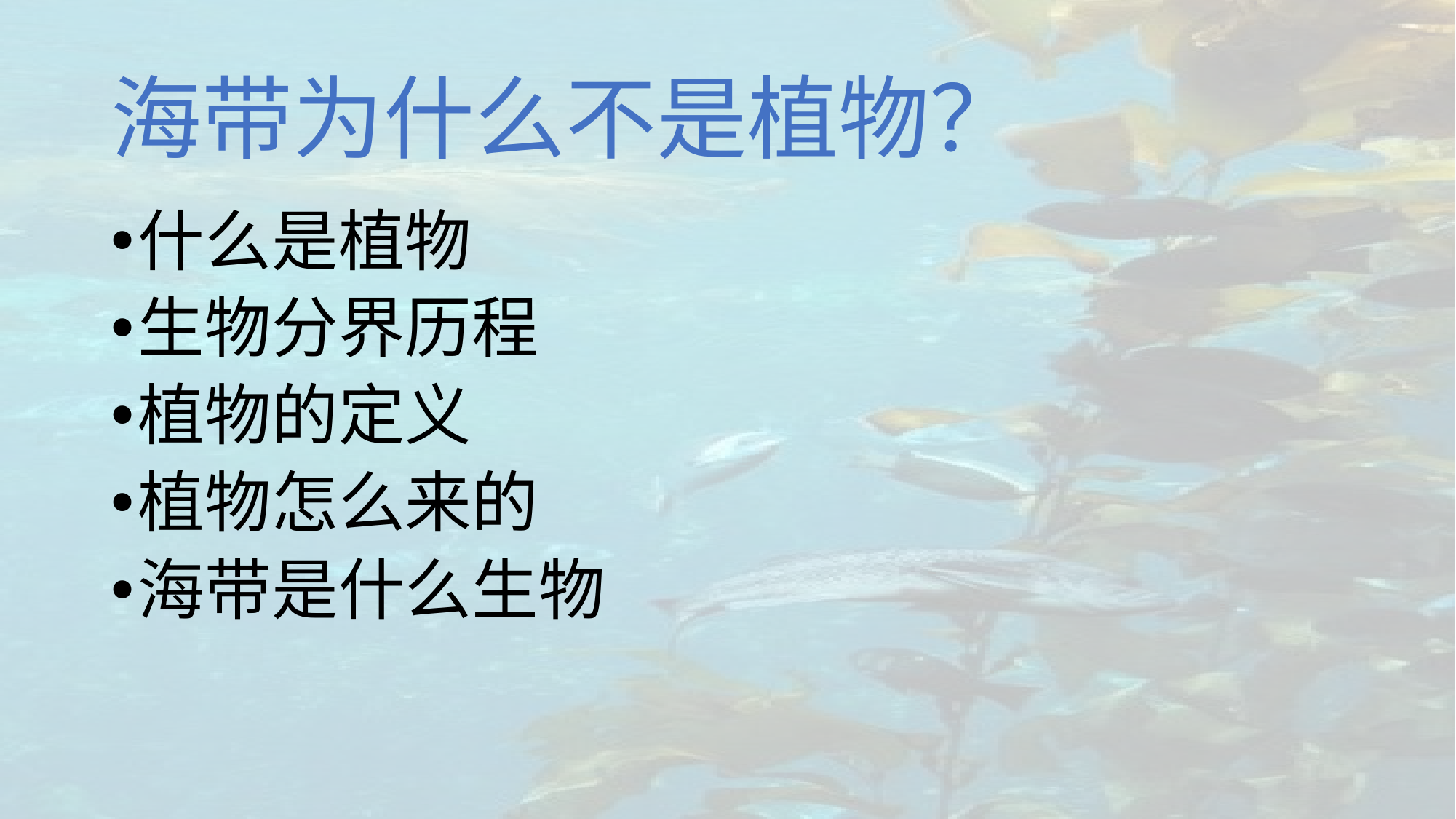

# 海带为什么不是植物？
什么是植物
生物分界历程
植物的定义
植物怎么来的
海带是什么生物